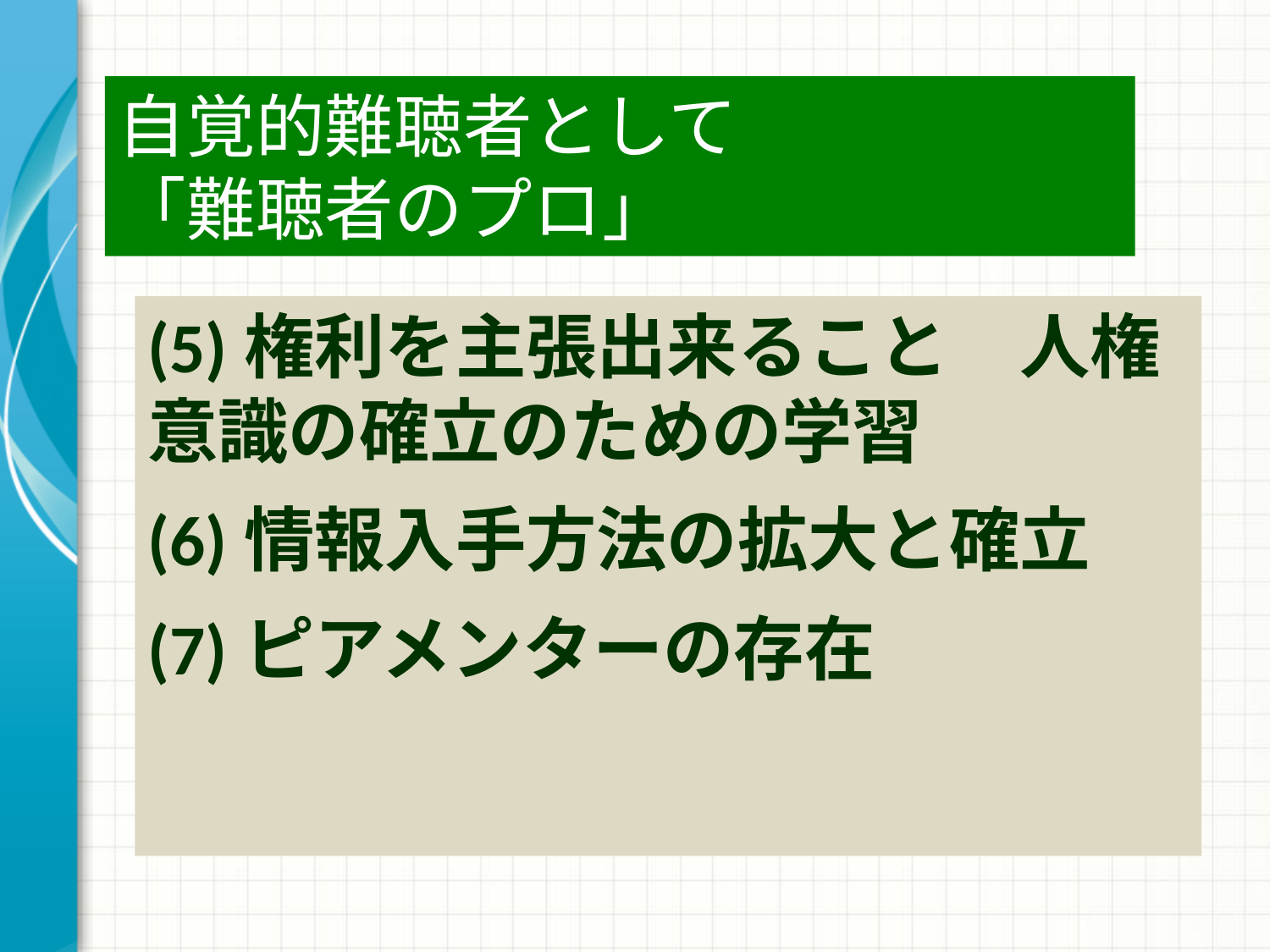

# 自覚的難聴者として 「難聴者のプロ」
(5)権利を主張出来ること　人権意識の確立のための学習
(6)情報入手方法の拡大と確立
(7)ピアメンターの存在